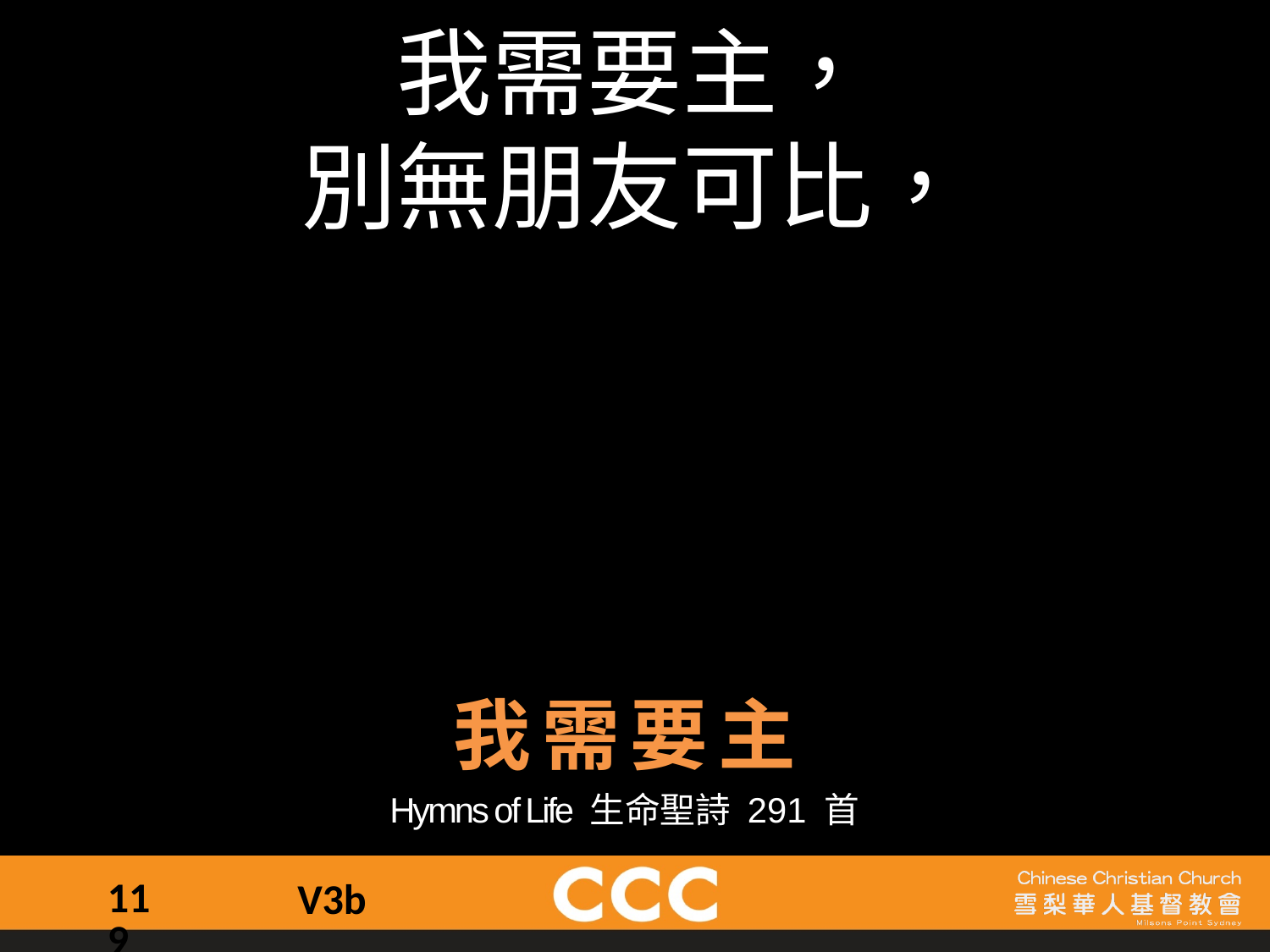

我需要主，
別無朋友可比，
我需要主
Hymns of Life 生命聖詩 291 首
119
V3b